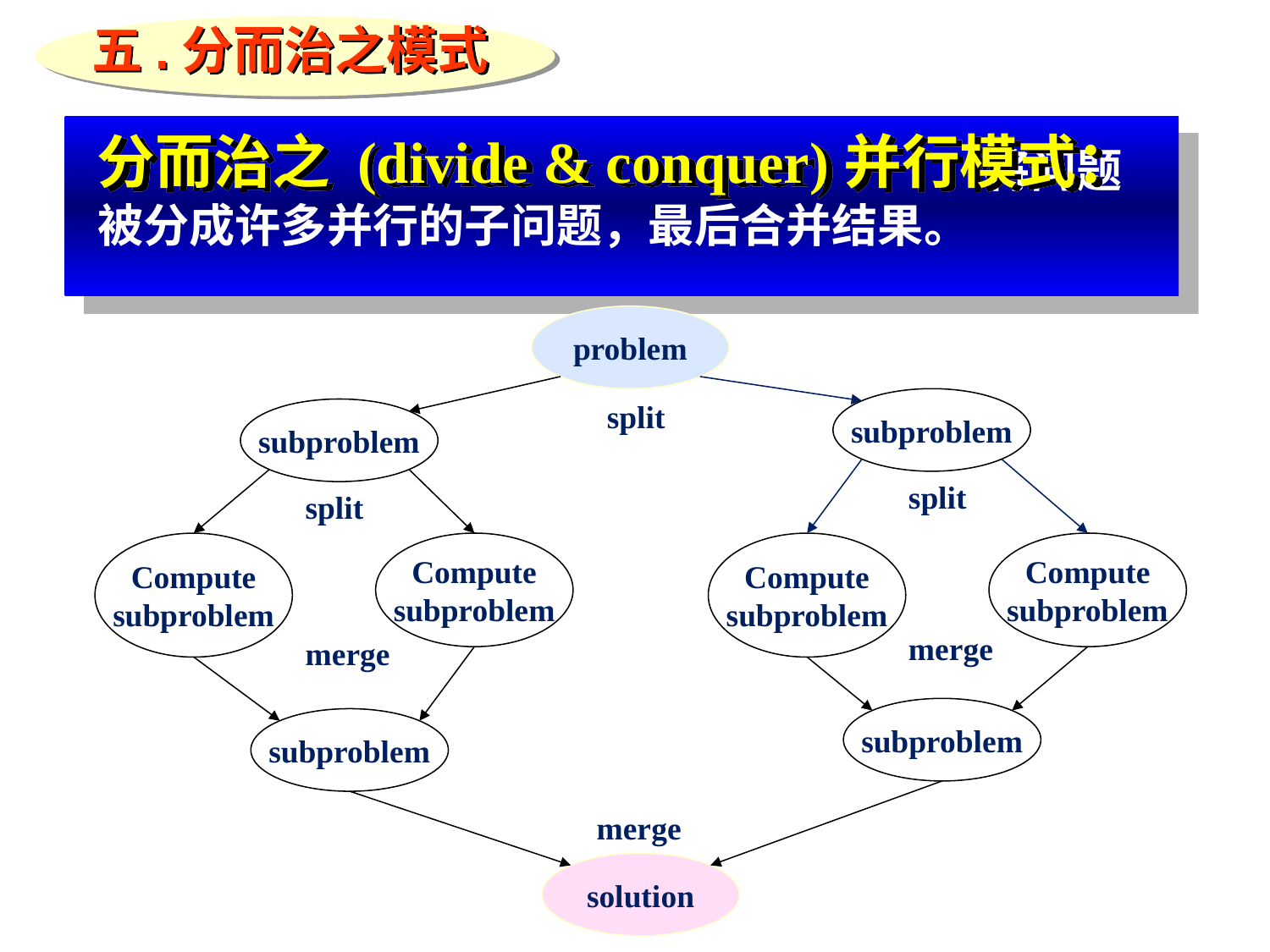

五.分而治之模式

分而治之 (divide & conquer)并行模式：
						           将问题被分成许多并行的子问题，最后合并结果。
problem
subproblem
split
subproblem
split
split
Compute
subproblem
Compute
subproblem
Compute
subproblem
Compute
subproblem
merge
merge
subproblem
subproblem
merge
solution